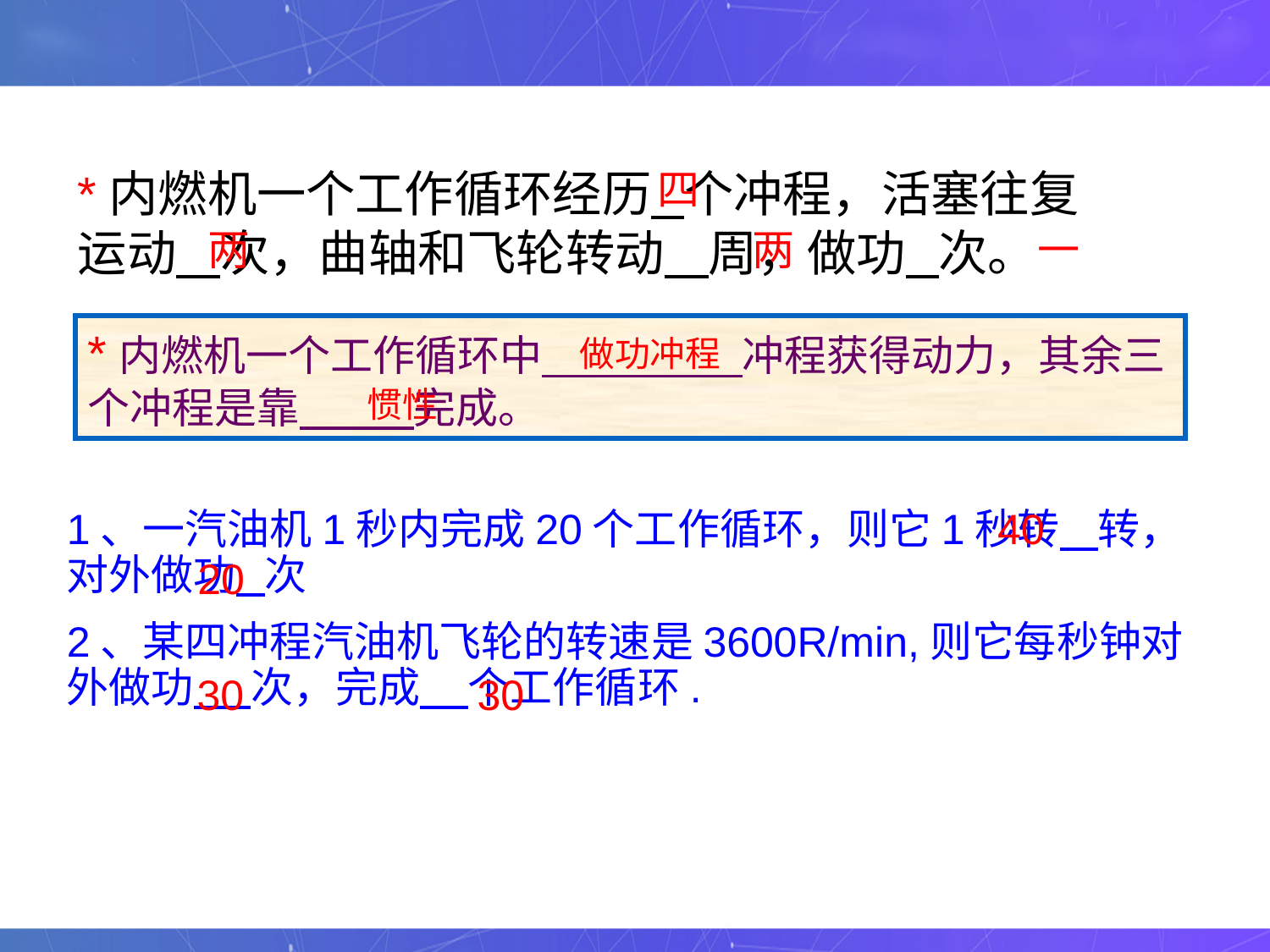

*内燃机一个工作循环经历   个冲程，活塞往复
运动    次，曲轴和飞轮转动    周，做功   次。
四
两
两
一
*内燃机一个工作循环中                     冲程获得动力，其余三个冲程是靠            完成。
   做功冲程
惯性
40
1、一汽油机1秒内完成20个工作循环，则它1秒转    转，对外做功   次
2、某四冲程汽油机飞轮的转速是3600R/min,则它每秒钟对外做功      次，完成     个工作循环.
20
30
30